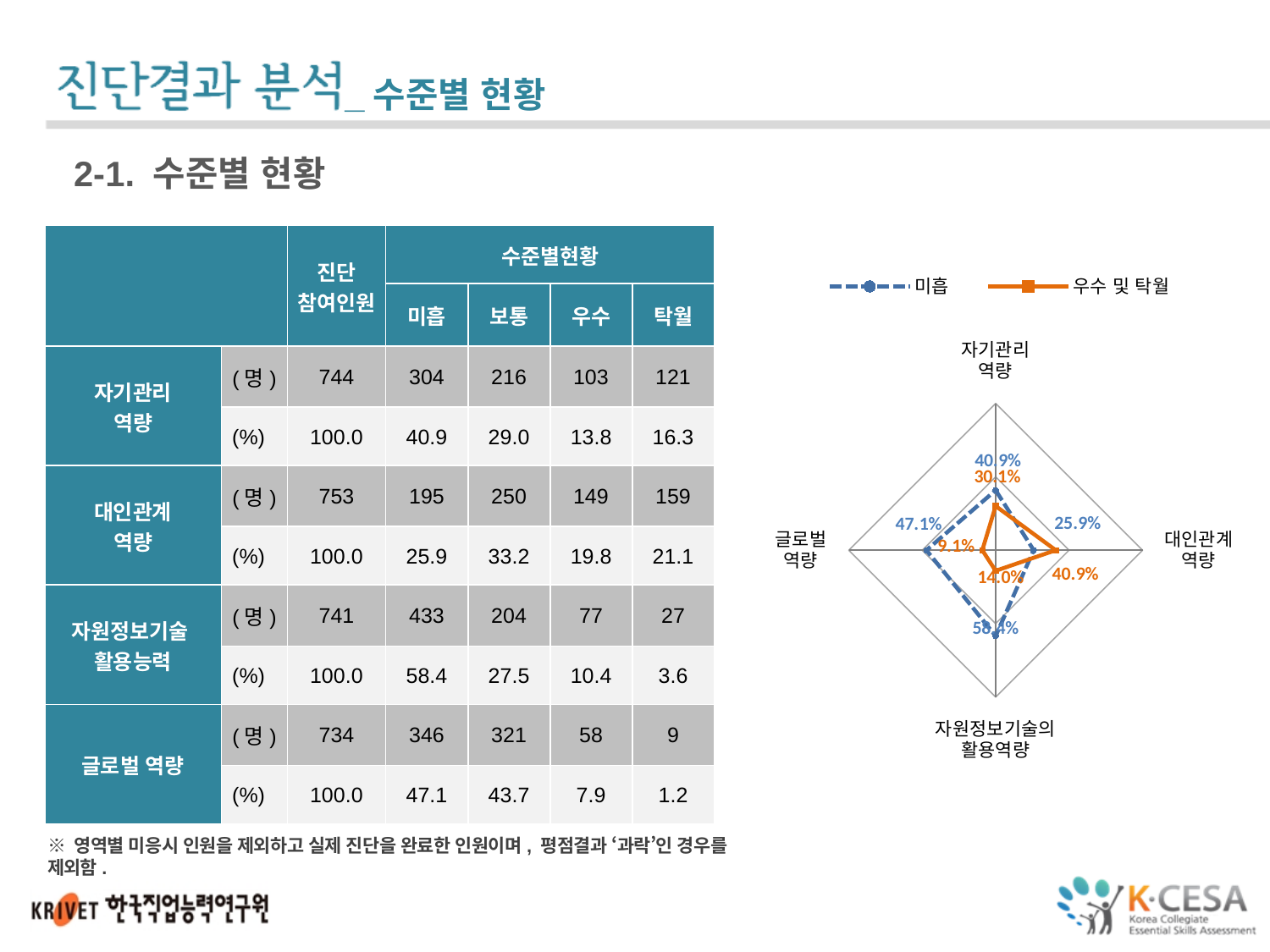

_수준별 현황
2-1. 수준별 현황
|  |  | 진단 참여인원 | 수준별현황 |  |  |  |
| --- | --- | --- | --- | --- | --- | --- |
|  |  |  | 미흡 | 보통 | 우수 | 탁월 |
| 자기관리 역량 | (명) | 744 | 304 | 216 | 103 | 121 |
|  | (%) | 100.0 | 40.9 | 29.0 | 13.8 | 16.3 |
| 대인관계 역량 | (명) | 753 | 195 | 250 | 149 | 159 |
|  | (%) | 100.0 | 25.9 | 33.2 | 19.8 | 21.1 |
| 자원정보기술 활용능력 | (명) | 741 | 433 | 204 | 77 | 27 |
|  | (%) | 100.0 | 58.4 | 27.5 | 10.4 | 3.6 |
| 글로벌 역량 | (명) | 734 | 346 | 321 | 58 | 9 |
|  | (%) | 100.0 | 47.1 | 43.7 | 7.9 | 1.2 |

### Chart

| Category | 미흡 | 우수 및 탁월 |
|---|---|---|
| 자기관리
역량 | 0.4086021505376344 | 0.30107526881720426 |
| 대인관계
역량 | 0.2589641434262948 | 0.4090305444887118 |
| 자원정보기술의
활용역량 | 0.5843454790823212 | 0.14035087719298245 |
| 글로벌
역량 | 0.4713896457765668 | 0.09128065395095368 |
※ 영역별 미응시 인원을 제외하고 실제 진단을 완료한 인원이며, 평점결과 ‘과락’인 경우를 제외함.